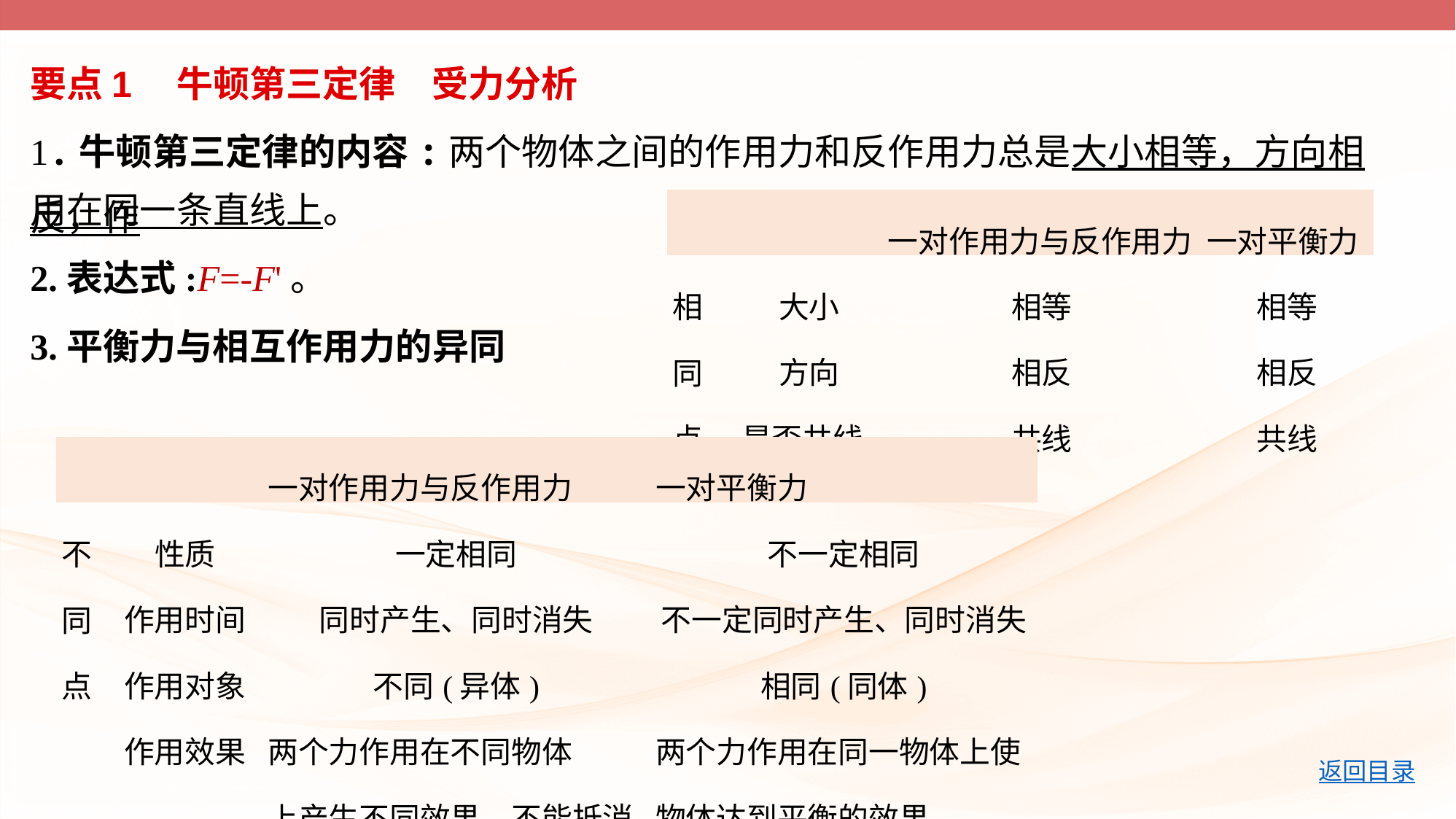

要点1　牛顿第三定律　受力分析
1.牛顿第三定律的内容:两个物体之间的作用力和反作用力总是大小相等，方向相反，作
用在同一条直线上。
2.表达式:F=-F'。
3.平衡力与相互作用力的异同
|  |  | 一对作用力与反作用力 | 一对平衡力 |
| --- | --- | --- | --- |
| 相 同 点 | 大小 | 相等 | 相等 |
|  | 方向 | 相反 | 相反 |
|  | 是否共线 | 共线 | 共线 |
|  |  | 一对作用力与反作用力 | 一对平衡力 |
| --- | --- | --- | --- |
| 不 同 点 | 性质 | 一定相同 | 不一定相同 |
|  | 作用时间 | 同时产生、同时消失 | 不一定同时产生、同时消失 |
|  | 作用对象 | 不同(异体) | 相同(同体) |
|  | 作用效果 | 两个力作用在不同物体 上产生不同效果，不能抵消 | 两个力作用在同一物体上使物体达到平衡的效果 |